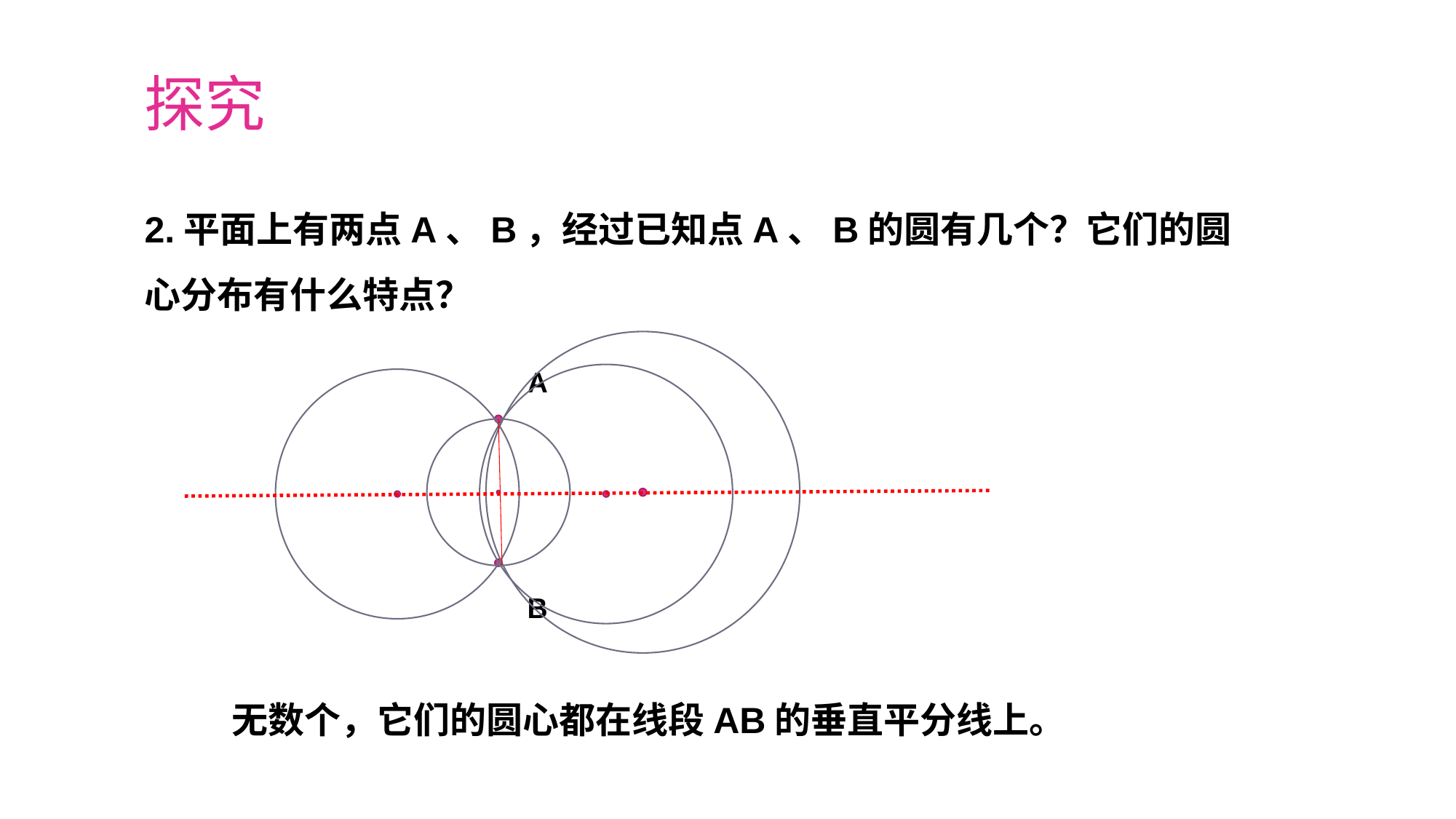

探究
2.平面上有两点A、B，经过已知点A、B的圆有几个？它们的圆心分布有什么特点？

A

B
无数个，它们的圆心都在线段AB的垂直平分线上。